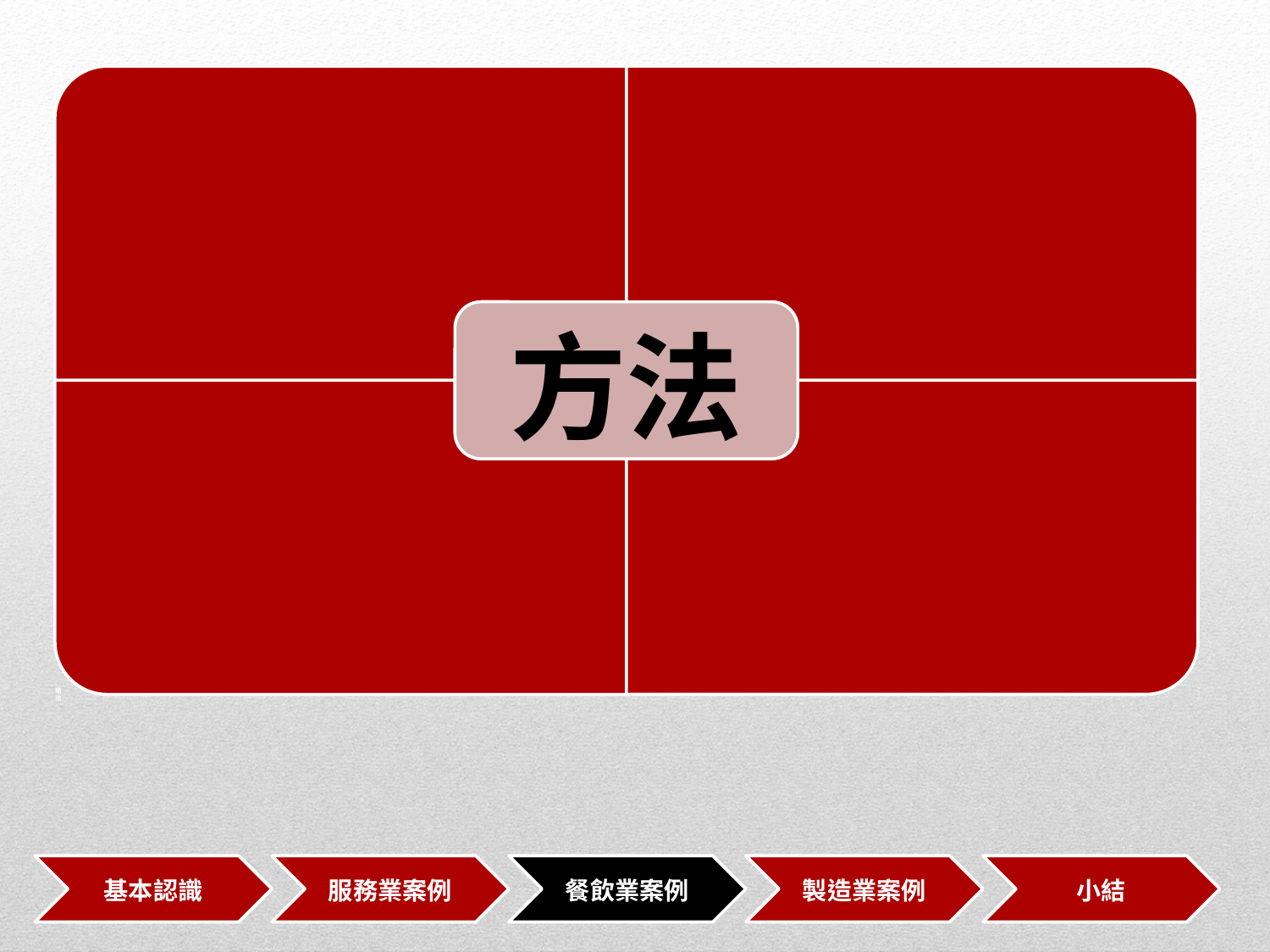

方法
電話
網路
簡訊
Kiosk
基本認識
服務業案例
餐飲業案例
製造業案例
小結